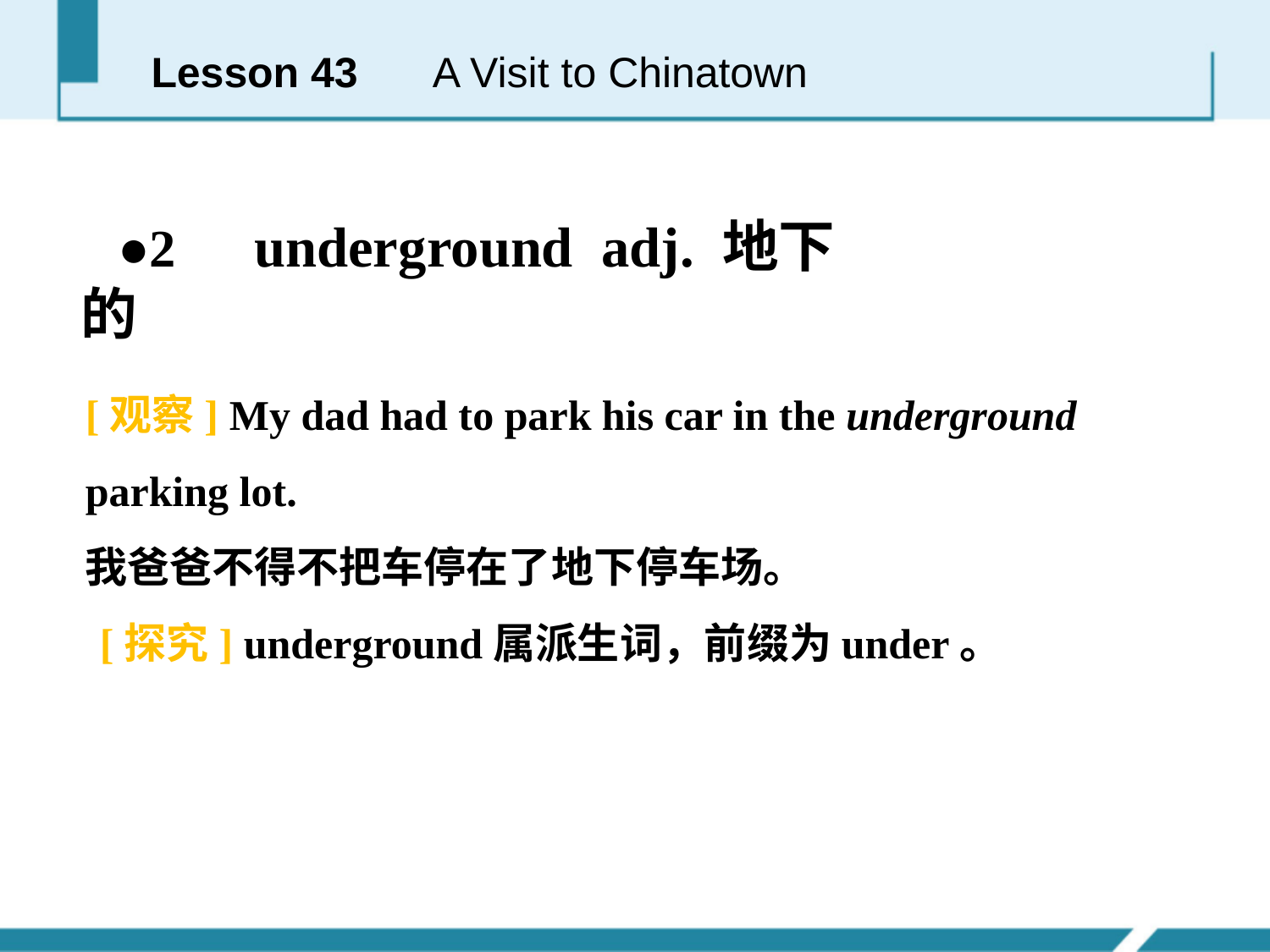

Lesson 43 　A Visit to Chinatown
●2　underground  adj. 地下的
[观察] My dad had to park his car in the underground parking lot.
我爸爸不得不把车停在了地下停车场。
[探究] underground属派生词，前缀为under­。